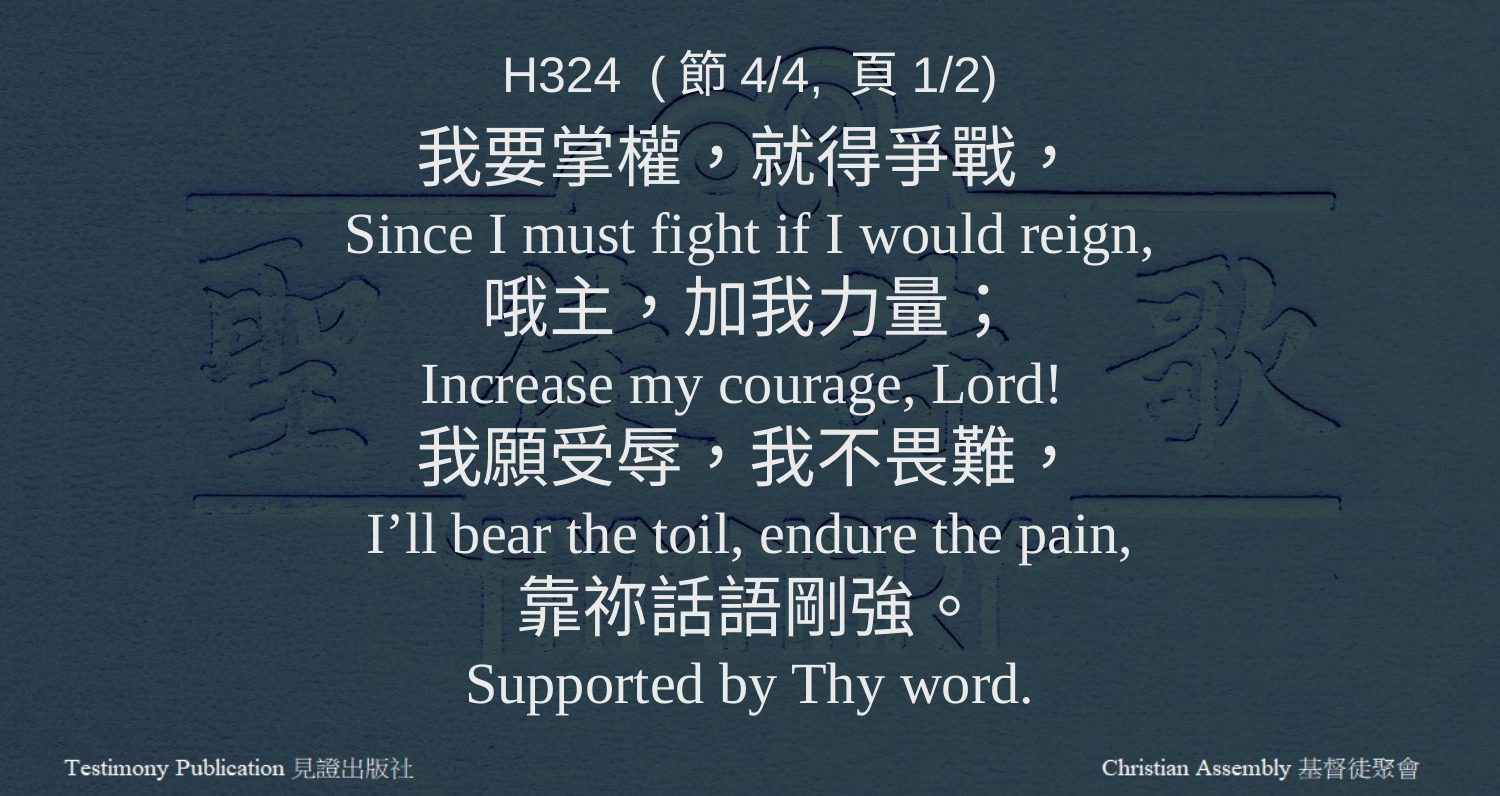

H324  (節4/4, 頁1/2)
我要掌權，就得爭戰，
Since I must fight if I would reign,
哦主，加我力量；
Increase my courage, Lord!
我願受辱，我不畏難，
I’ll bear the toil, endure the pain,
靠祢話語剛強。
Supported by Thy word.